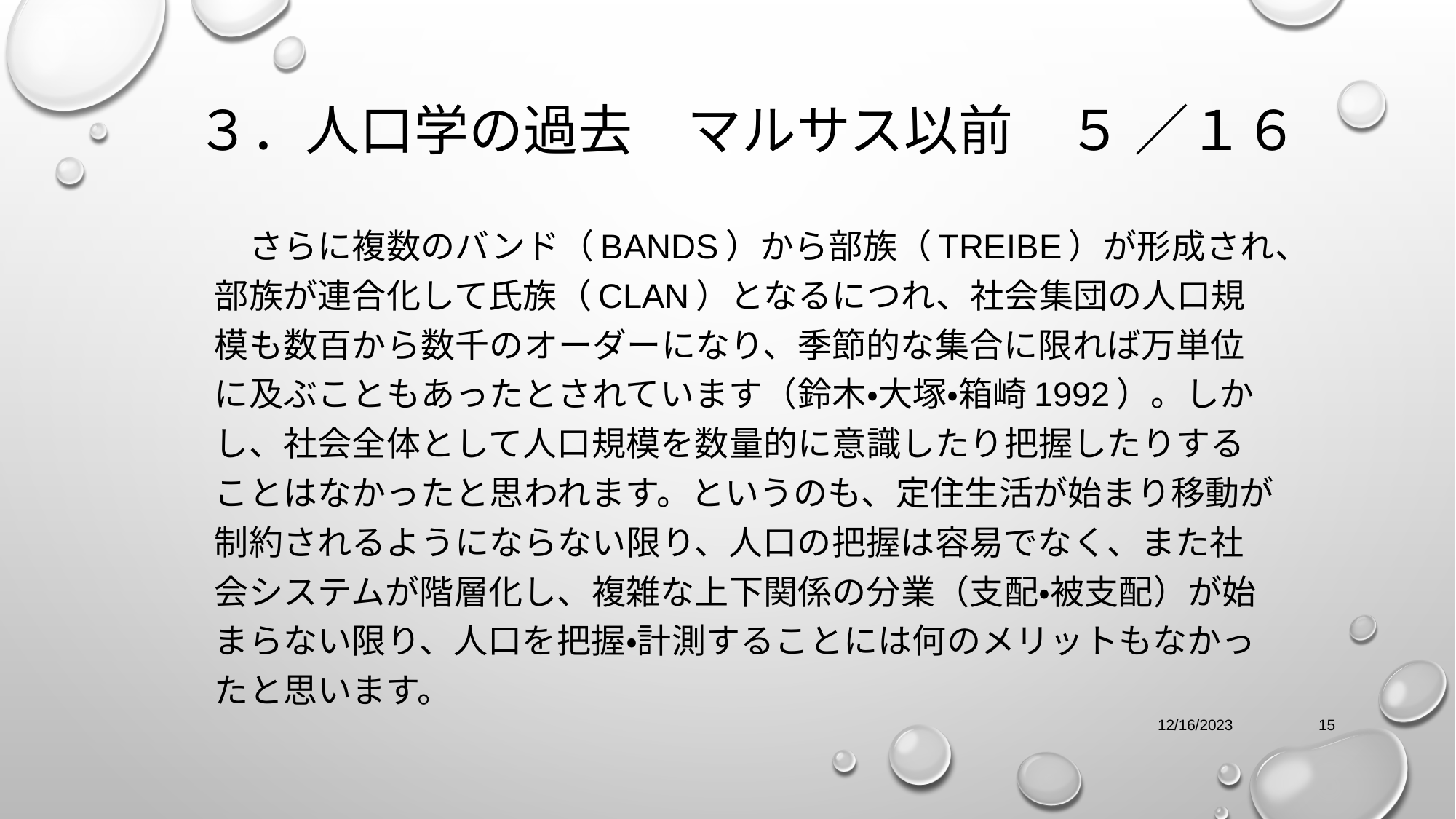

# ３．人口学の過去　マルサス以前　５ ／１６
　さらに複数のバンド（Bands）から部族（Treibe）が形成され、部族が連合化して氏族（Clan）となるにつれ、社会集団の人口規模も数百から数千のオーダーになり、季節的な集合に限れば万単位に及ぶこともあったとされています（鈴木・大塚・箱崎1992）。しかし、社会全体として人口規模を数量的に意識したり把握したりすることはなかったと思われます。というのも、定住生活が始まり移動が制約されるようにならない限り、人口の把握は容易でなく、また社会システムが階層化し、複雑な上下関係の分業（支配・被支配）が始まらない限り、人口を把握・計測することには何のメリットもなかったと思います。
12/16/2023
15